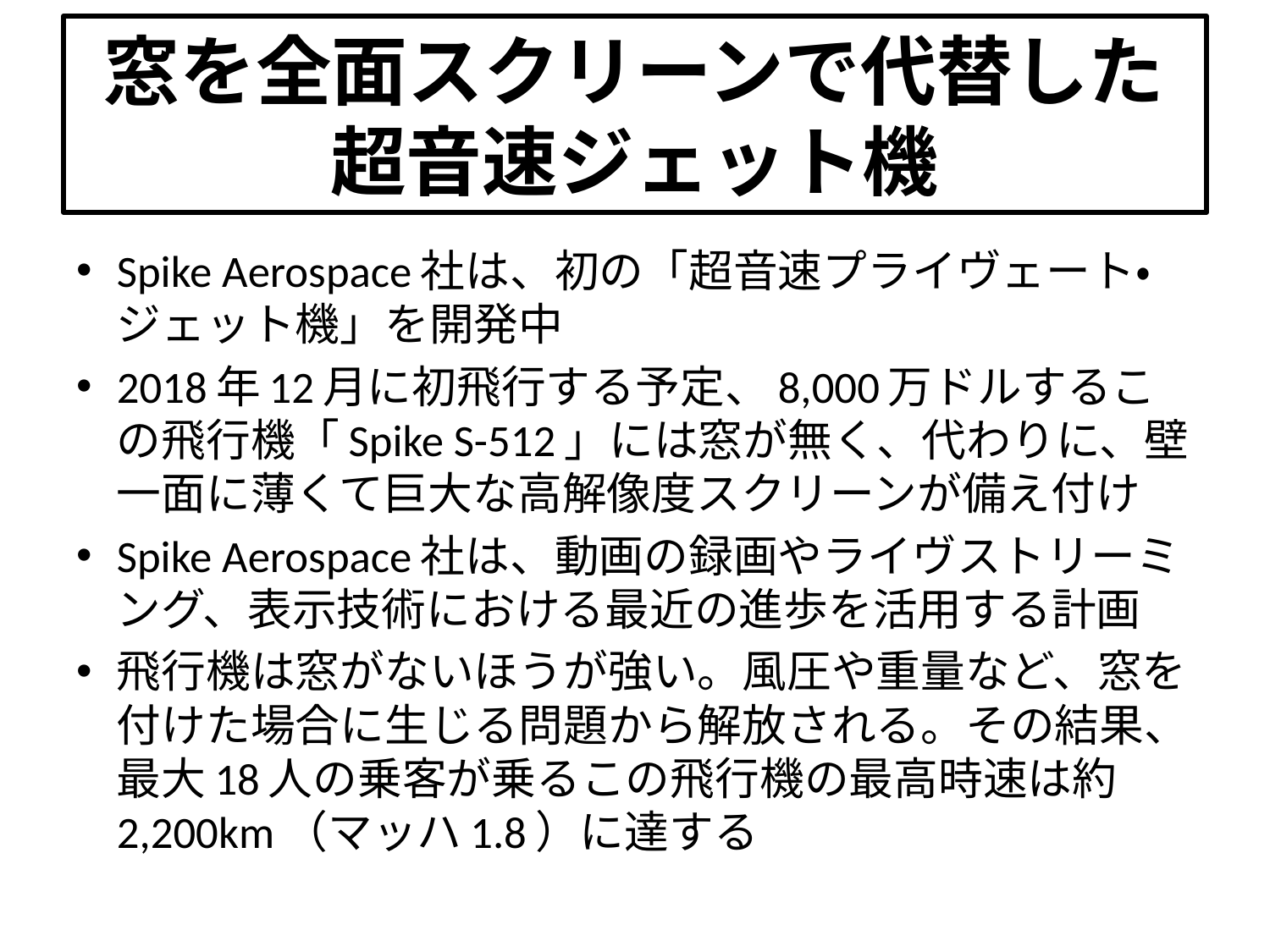

# 窓を全面スクリーンで代替した 超音速ジェット機
Spike Aerospace社は、初の「超音速プライヴェート・ジェット機」を開発中
2018年12月に初飛行する予定、8,000万ドルするこの飛行機「Spike S-512」には窓が無く、代わりに、壁一面に薄くて巨大な高解像度スクリーンが備え付け
Spike Aerospace社は、動画の録画やライヴストリーミング、表示技術における最近の進歩を活用する計画
飛行機は窓がないほうが強い。風圧や重量など、窓を付けた場合に生じる問題から解放される。その結果、最大18人の乗客が乗るこの飛行機の最高時速は約2,200km（マッハ1.8）に達する